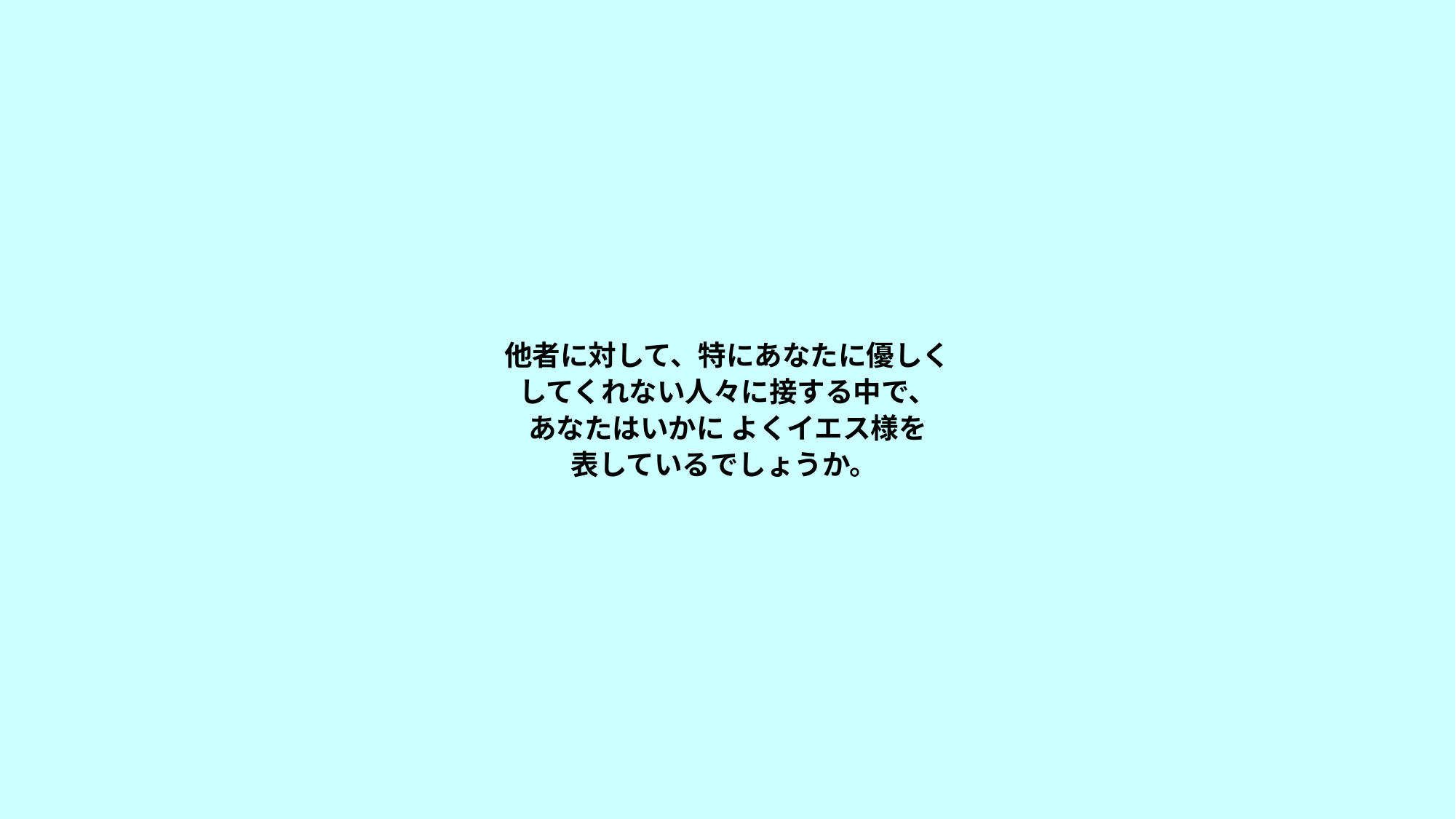

# 他者に対して、特にあなたに優しく してくれない人々に接する中で、 あなたはいかに よくイエス様を 表しているでしょうか。